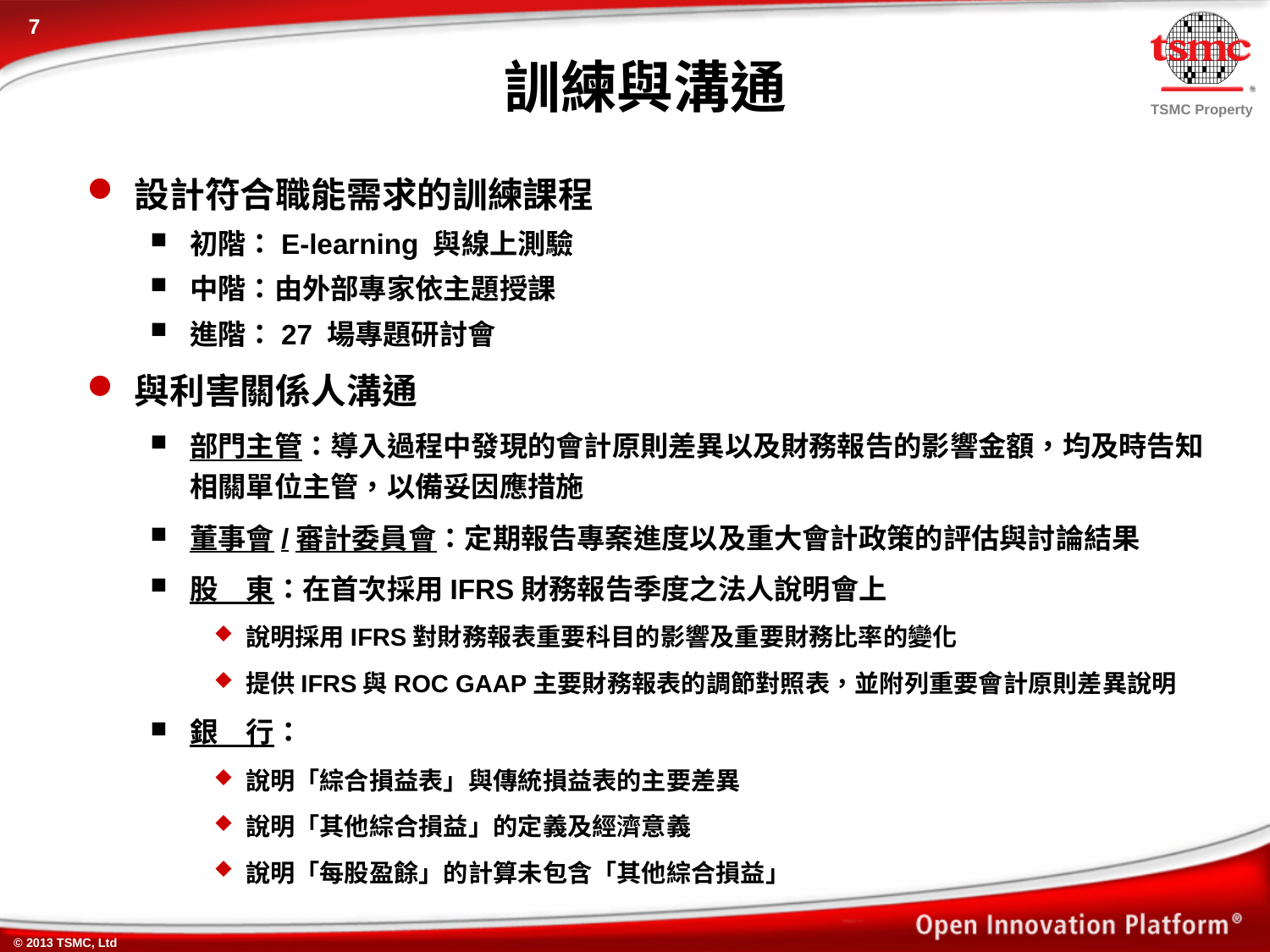

# 訓練與溝通
設計符合職能需求的訓練課程
初階：E-learning 與線上測驗
中階：由外部專家依主題授課
進階：27 場專題研討會
與利害關係人溝通
部門主管：導入過程中發現的會計原則差異以及財務報告的影響金額，均及時告知相關單位主管，以備妥因應措施
董事會/審計委員會：定期報告專案進度以及重大會計政策的評估與討論結果
股　東：在首次採用IFRS財務報告季度之法人說明會上
說明採用IFRS對財務報表重要科目的影響及重要財務比率的變化
提供IFRS與ROC GAAP主要財務報表的調節對照表，並附列重要會計原則差異說明
銀　行：
說明「綜合損益表」與傳統損益表的主要差異
說明「其他綜合損益」的定義及經濟意義
說明「每股盈餘」的計算未包含「其他綜合損益」